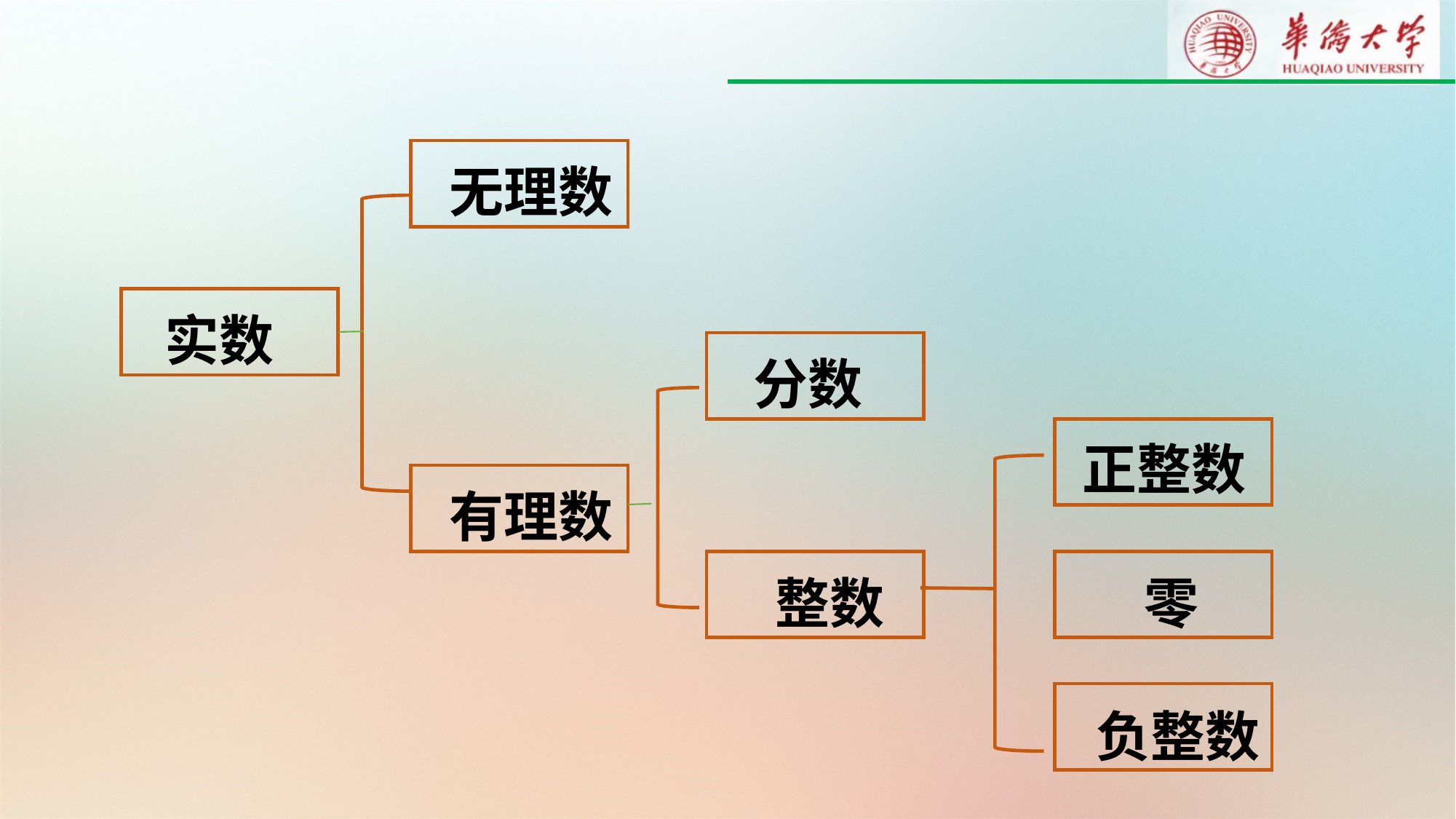

无理数

实数

分数

正整数

有理数

整数
零

负整数